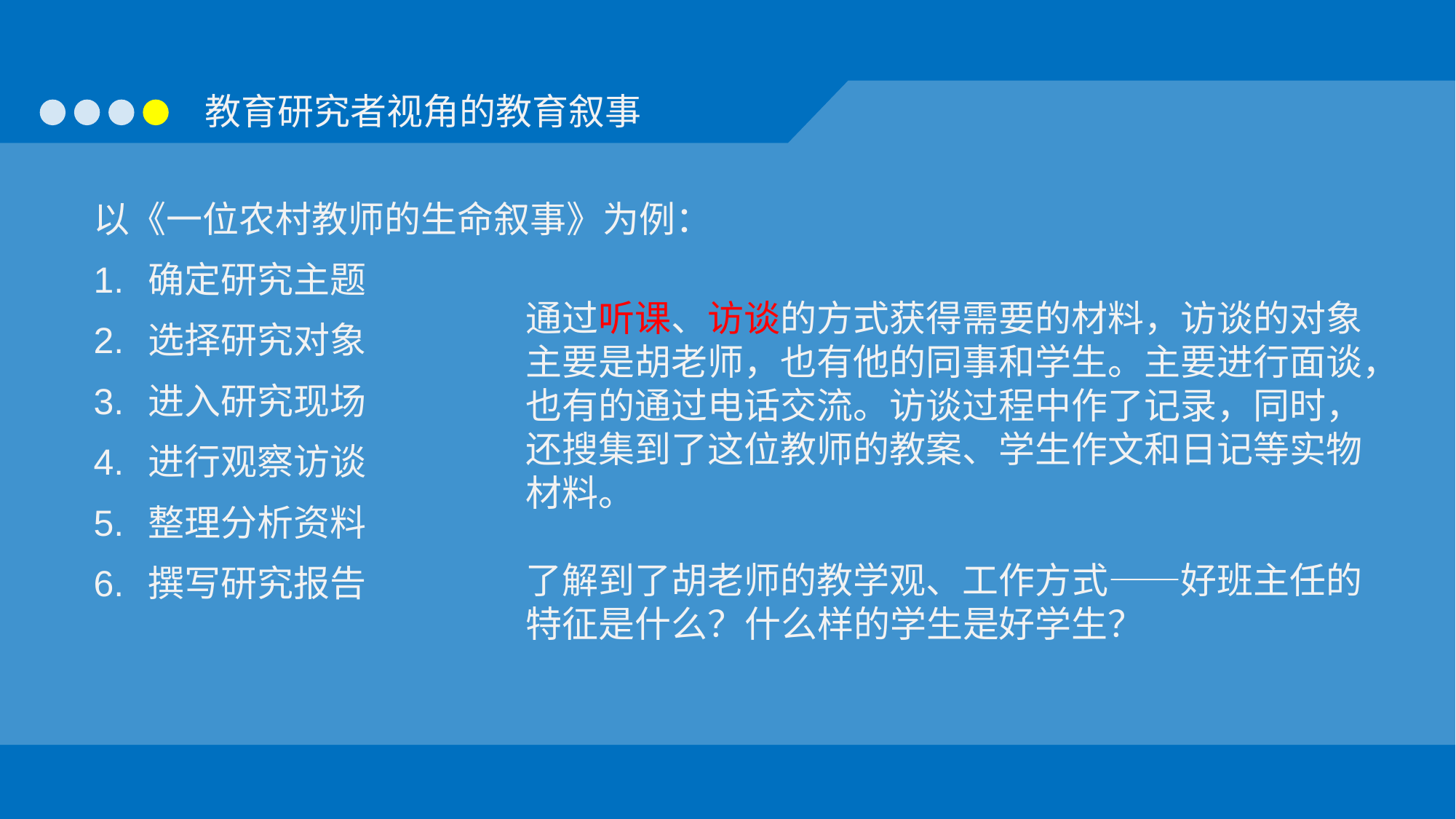

以《一位农村教师的生命叙事》为例：
确定研究主题
选择研究对象
进入研究现场
进行观察访谈
整理分析资料
撰写研究报告
通过听课、访谈的方式获得需要的材料，访谈的对象主要是胡老师，也有他的同事和学生。主要进行面谈，也有的通过电话交流。访谈过程中作了记录，同时，还搜集到了这位教师的教案、学生作文和日记等实物材料。

了解到了胡老师的教学观、工作方式——好班主任的特征是什么？什么样的学生是好学生？